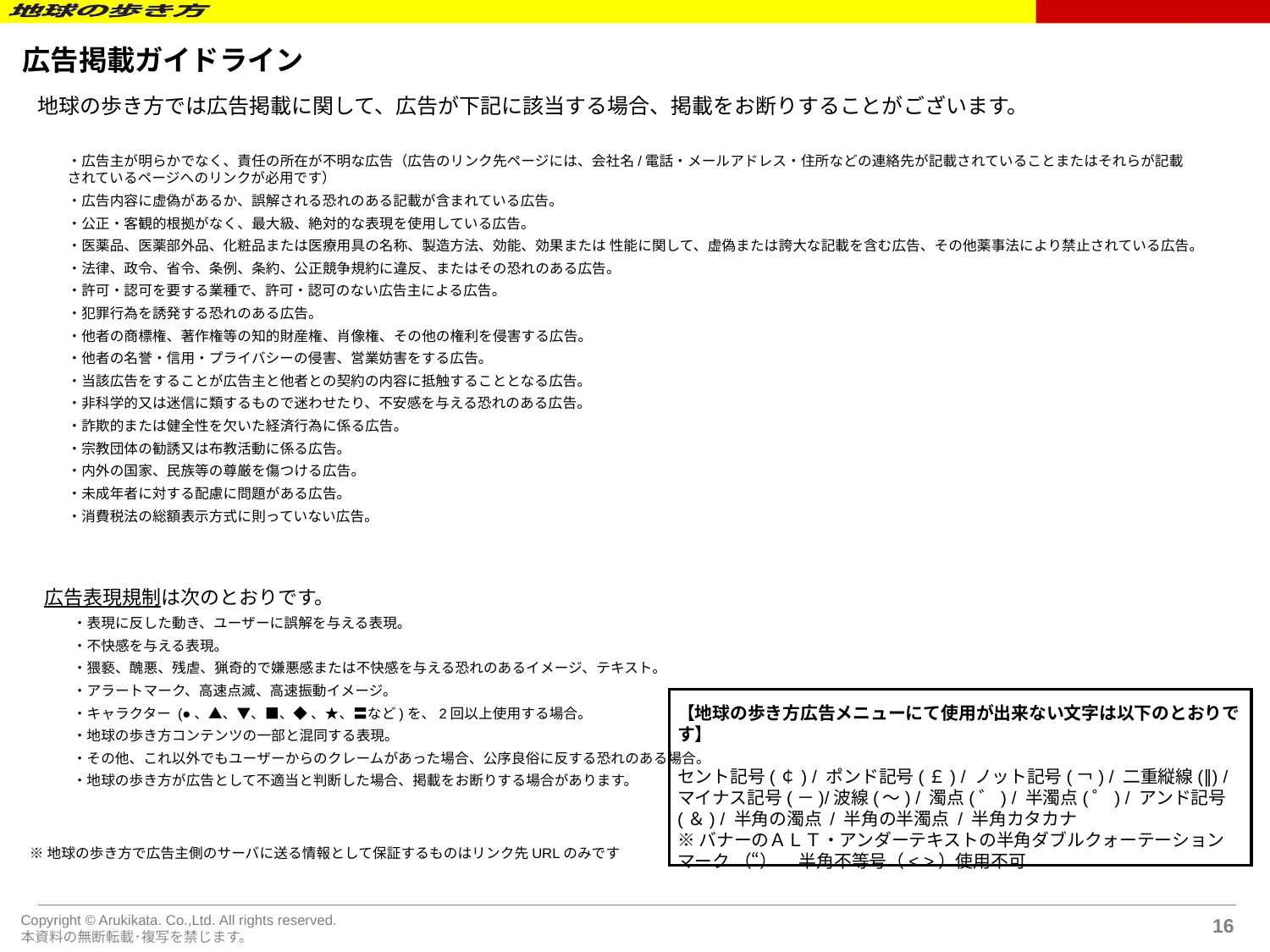

広告掲載ガイドライン
地球の歩き方では広告掲載に関して、広告が下記に該当する場合、掲載をお断りすることがございます。
・広告主が明らかでなく、責任の所在が不明な広告（広告のリンク先ページには、会社名/電話・メールアドレス・住所などの連絡先が記載されていることまたはそれらが記載されているページへのリンクが必用です）
・広告内容に虚偽があるか、誤解される恐れのある記載が含まれている広告。
・公正・客観的根拠がなく、最大級、絶対的な表現を使用している広告。
・医薬品、医薬部外品、化粧品または医療用具の名称、製造方法、効能、効果または 性能に関して、虚偽または誇大な記載を含む広告、その他薬事法により禁止されている広告。
・法律、政令、省令、条例、条約、公正競争規約に違反、またはその恐れのある広告。
・許可・認可を要する業種で、許可・認可のない広告主による広告。
・犯罪行為を誘発する恐れのある広告。
・他者の商標権、著作権等の知的財産権、肖像権、その他の権利を侵害する広告。
・他者の名誉・信用・プライバシーの侵害、営業妨害をする広告。
・当該広告をすることが広告主と他者との契約の内容に抵触することとなる広告。
・非科学的又は迷信に類するもので迷わせたり、不安感を与える恐れのある広告。
・詐欺的または健全性を欠いた経済行為に係る広告。
・宗教団体の勧誘又は布教活動に係る広告。
・内外の国家、民族等の尊厳を傷つける広告。
・未成年者に対する配慮に問題がある広告。
・消費税法の総額表示方式に則っていない広告。
広告表現規制は次のとおりです。
　　・表現に反した動き、ユーザーに誤解を与える表現。
　　・不快感を与える表現。
　　・猥褻、醜悪、残虐、猟奇的で嫌悪感または不快感を与える恐れのあるイメージ、テキスト。
　　・アラートマーク、高速点滅、高速振動イメージ。
　　・キャラクター (●、▲、▼、■、◆ 、★、〓など)を、2回以上使用する場合。
　　・地球の歩き方コンテンツの一部と混同する表現。
　　・その他、これ以外でもユーザーからのクレームがあった場合、公序良俗に反する恐れのある場合。
　　・地球の歩き方が広告として不適当と判断した場合、掲載をお断りする場合があります。

【地球の歩き方広告メニューにて使用が出来ない文字は以下のとおりです】

セント記号(￠) / ポンド記号(￡) / ノット記号(￢) / 二重縦線(∥) / マイナス記号(－)/波線(～) / 濁点(゛) / 半濁点(゜) / アンド記号(＆) / 半角の濁点 / 半角の半濁点 / 半角カタカナ
※バナーのＡＬＴ・アンダーテキストの半角ダブルクォーテーションマーク （“）　 半角不等号（< >）使用不可

※地球の歩き方で広告主側のサーバに送る情報として保証するものはリンク先URLのみです